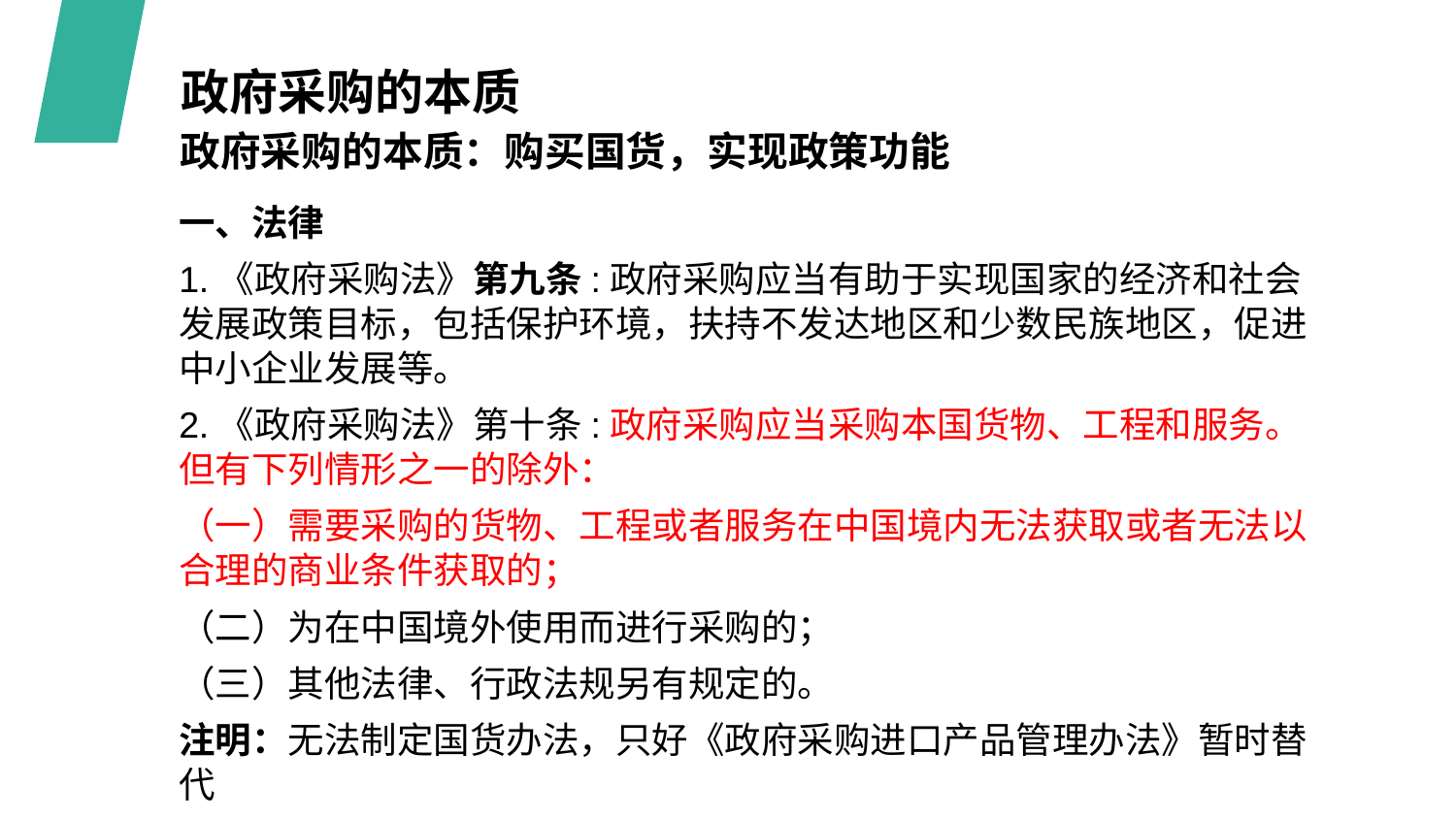

政府采购的本质
政府采购的本质：购买国货，实现政策功能
一、法律
1.《政府采购法》第九条:政府采购应当有助于实现国家的经济和社会发展政策目标，包括保护环境，扶持不发达地区和少数民族地区，促进中小企业发展等。
2.《政府采购法》第十条:政府采购应当采购本国货物、工程和服务。但有下列情形之一的除外：
（一）需要采购的货物、工程或者服务在中国境内无法获取或者无法以合理的商业条件获取的；
（二）为在中国境外使用而进行采购的；
（三）其他法律、行政法规另有规定的。
注明：无法制定国货办法，只好《政府采购进口产品管理办法》暂时替代